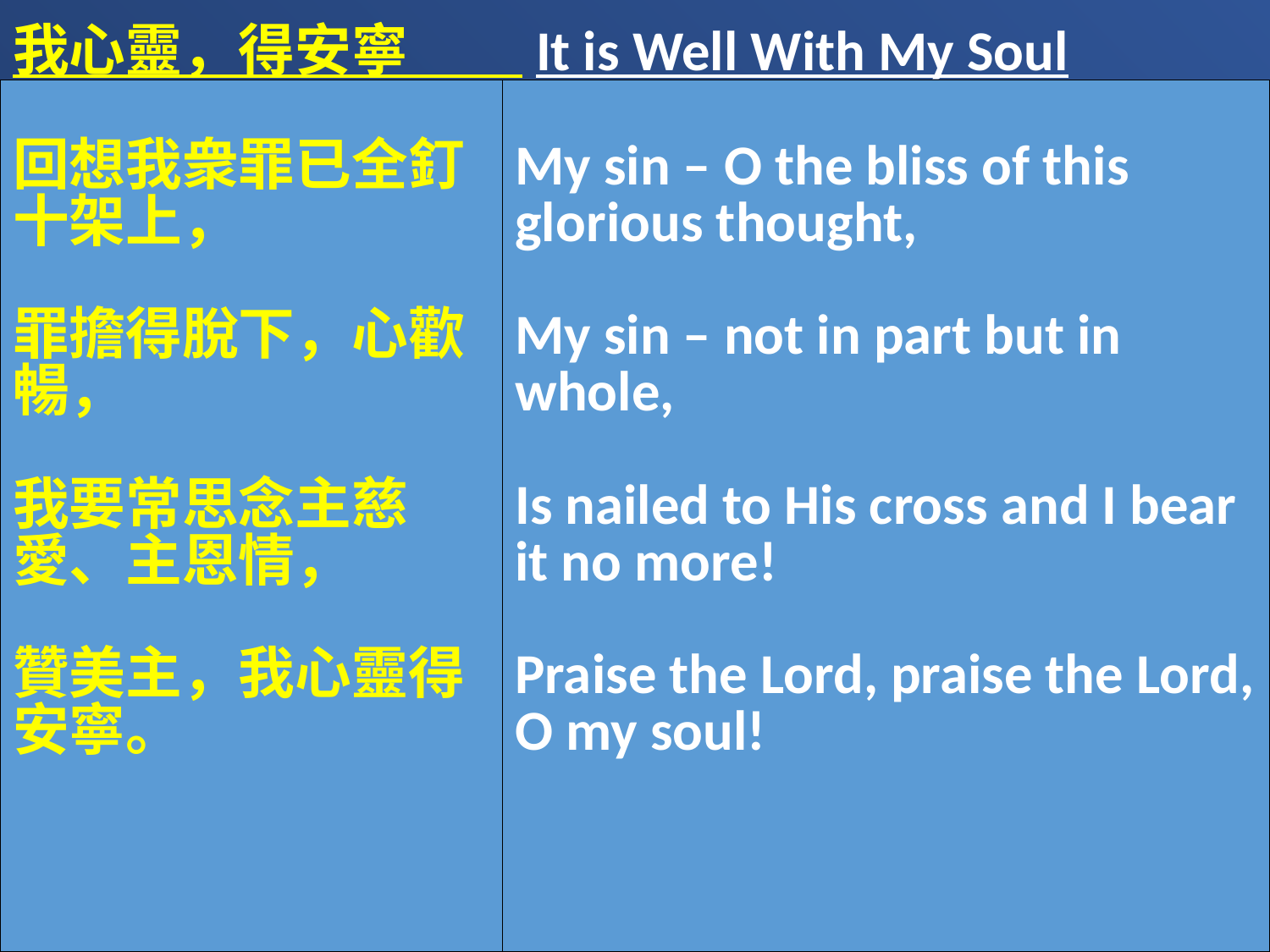

我心靈，得安寧         It is Well With My Soul

| 回想我衆罪已全釘十架上， 罪擔得脫下，心歡暢， 我要常思念主慈愛、主恩情， 贊美主，我心靈得安寧。 | My sin – O the bliss of this glorious thought, My sin – not in part but in whole, Is nailed to His cross and I bear it no more! Praise the Lord, praise the Lord, O my soul! |
| --- | --- |